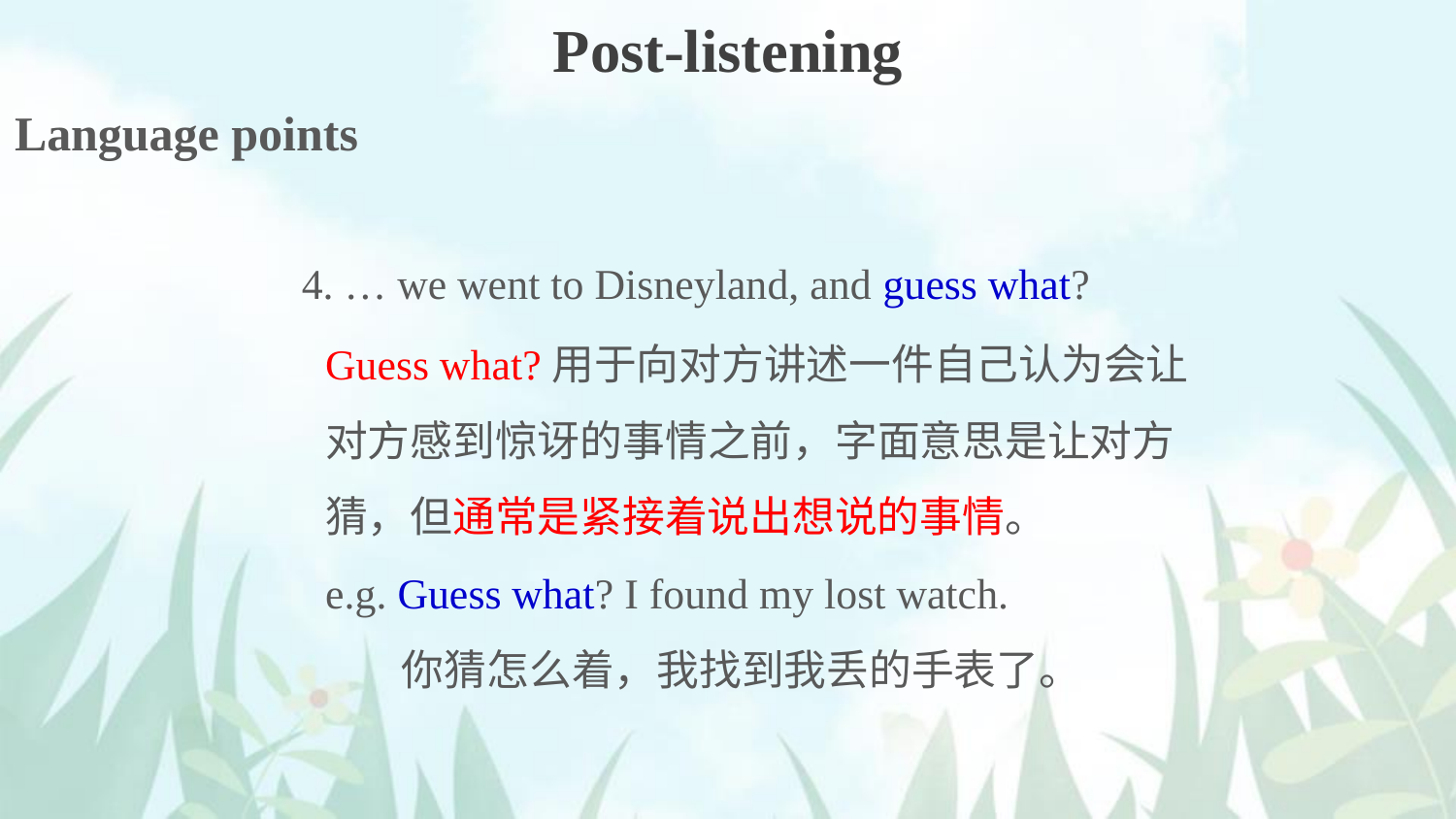

Post-listening
Language points
4. … we went to Disneyland, and guess what?
Guess what?用于向对方讲述一件自己认为会让对方感到惊讶的事情之前，字面意思是让对方猜，但通常是紧接着说出想说的事情。
e.g. Guess what? I found my lost watch.
       你猜怎么着，我找到我丢的手表了。